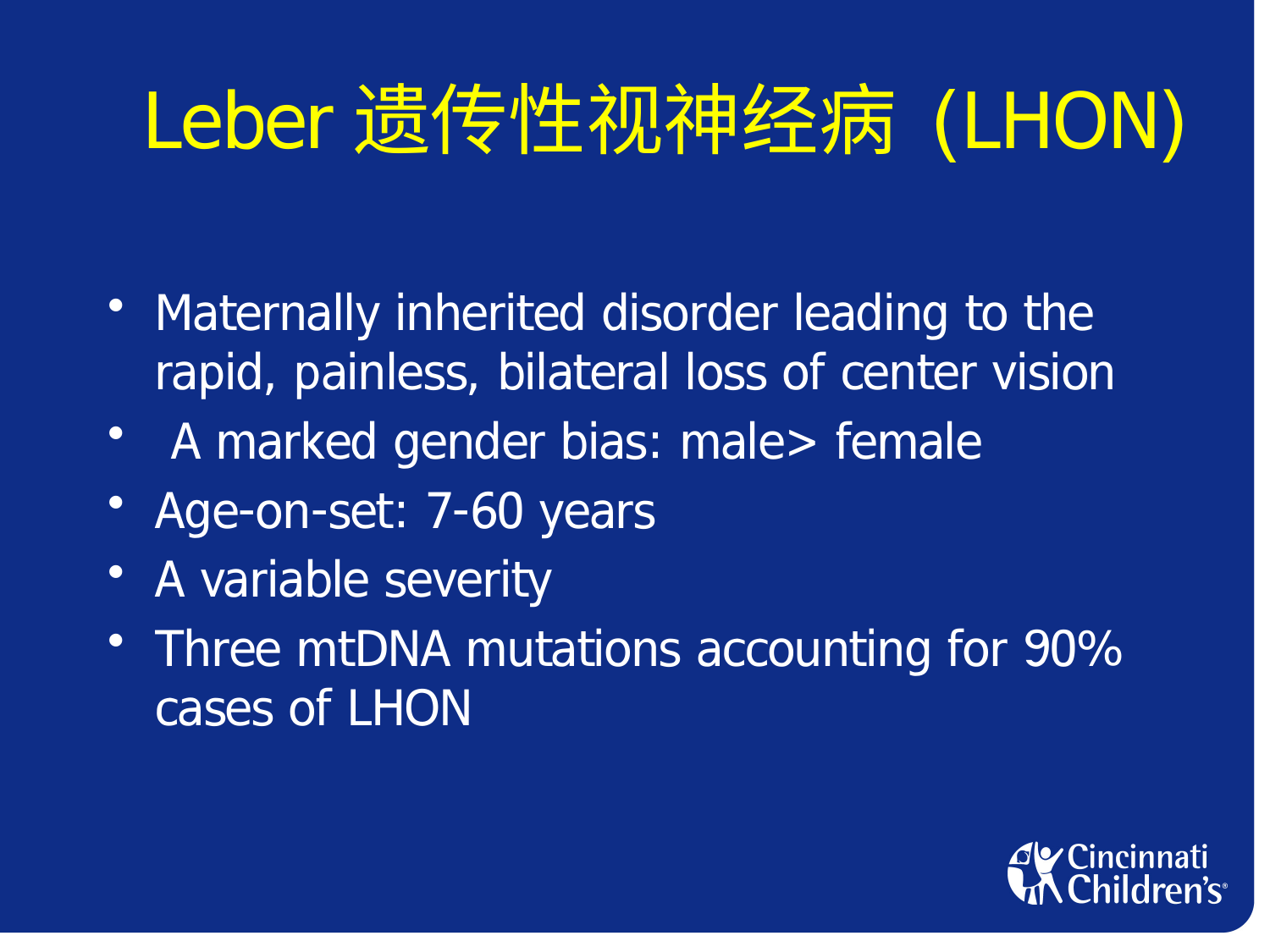

# Leber遗传性视神经病 (LHON)
Maternally inherited disorder leading to the rapid, painless, bilateral loss of center vision
 A marked gender bias: male> female
Age-on-set: 7-60 years
A variable severity
Three mtDNA mutations accounting for 90% cases of LHON